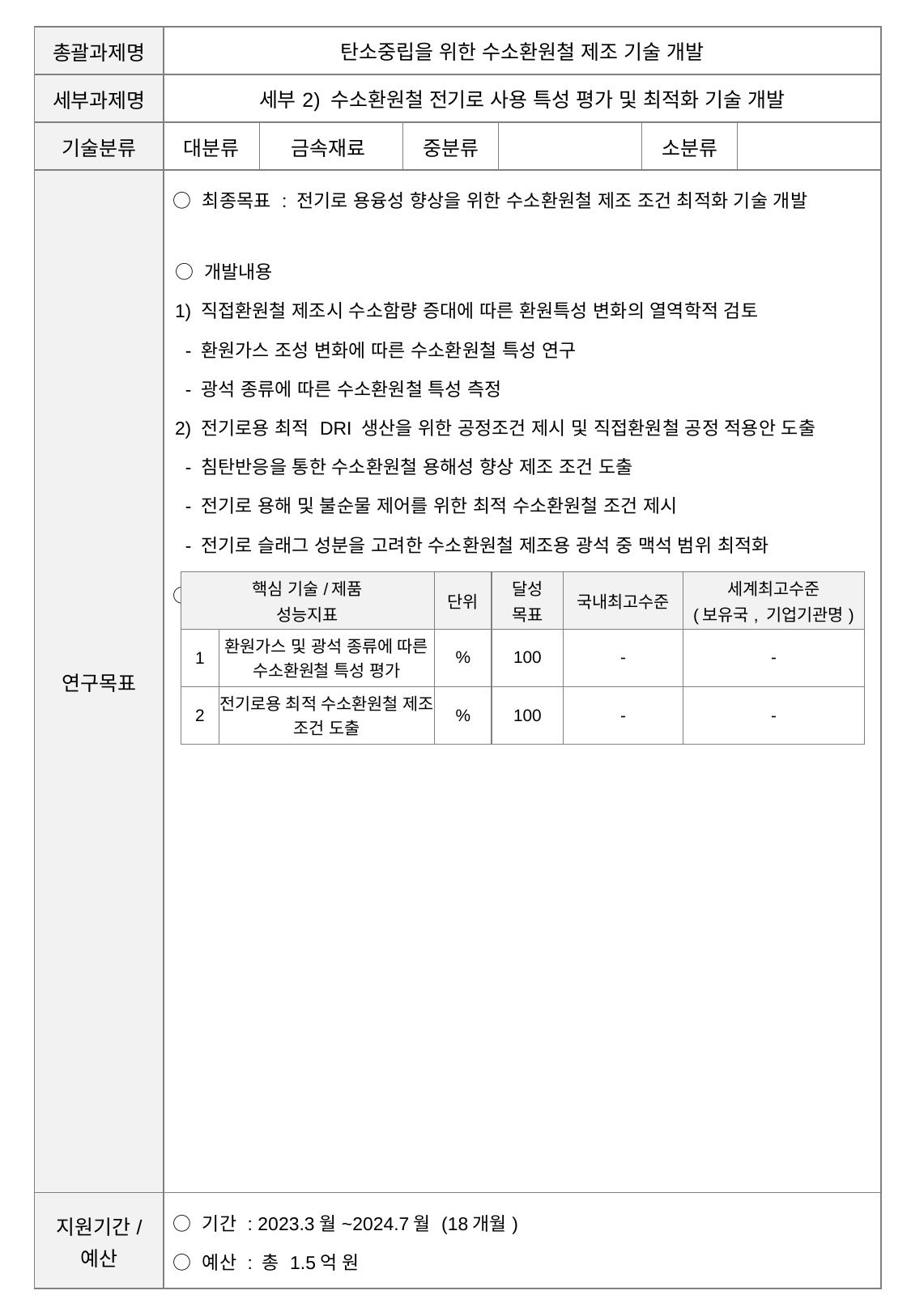

| 총괄과제명 | 탄소중립을 위한 수소환원철 제조 기술 개발 |  |  |  |  |  |
| --- | --- | --- | --- | --- | --- | --- |
| 세부과제명 | 세부2) 수소환원철 전기로 사용 특성 평가 및 최적화 기술 개발 |  |  |  |  |  |
| 기술분류 | 대분류 | 금속재료 | 중분류 |  | 소분류 |  |
| 연구목표 | ○ 최종목표 : 전기로 용융성 향상을 위한 수소환원철 제조 조건 최적화 기술 개발 ○ 개발내용 1) 직접환원철 제조시 수소함량 증대에 따른 환원특성 변화의 열역학적 검토 - 환원가스 조성 변화에 따른 수소환원철 특성 연구 - 광석 종류에 따른 수소환원철 특성 측정 2) 전기로용 최적 DRI 생산을 위한 공정조건 제시 및 직접환원철 공정 적용안 도출 - 침탄반응을 통한 수소환원철 용해성 향상 제조 조건 도출 - 전기로 용해 및 불순물 제어를 위한 최적 수소환원철 조건 제시 - 전기로 슬래그 성분을 고려한 수소환원철 제조용 광석 중 맥석 범위 최적화   ○ 개발목표 : |  |  |  |  |  |
| 지원기간/ 예산 | ○ 기간 : 2023.3월~2024.7월 (18개월) ○ 예산 : 총 1.5억 원 |  |  |  |  |  |
| 핵심 기술/제품 성능지표 |  | 단위 | 달성 목표 | 국내최고수준 | 세계최고수준 (보유국, 기업기관명) |
| --- | --- | --- | --- | --- | --- |
| 1 | 환원가스 및 광석 종류에 따른 수소환원철 특성 평가 | % | 100 | - | - |
| 2 | 전기로용 최적 수소환원철 제조 조건 도출 | % | 100 | - | - |